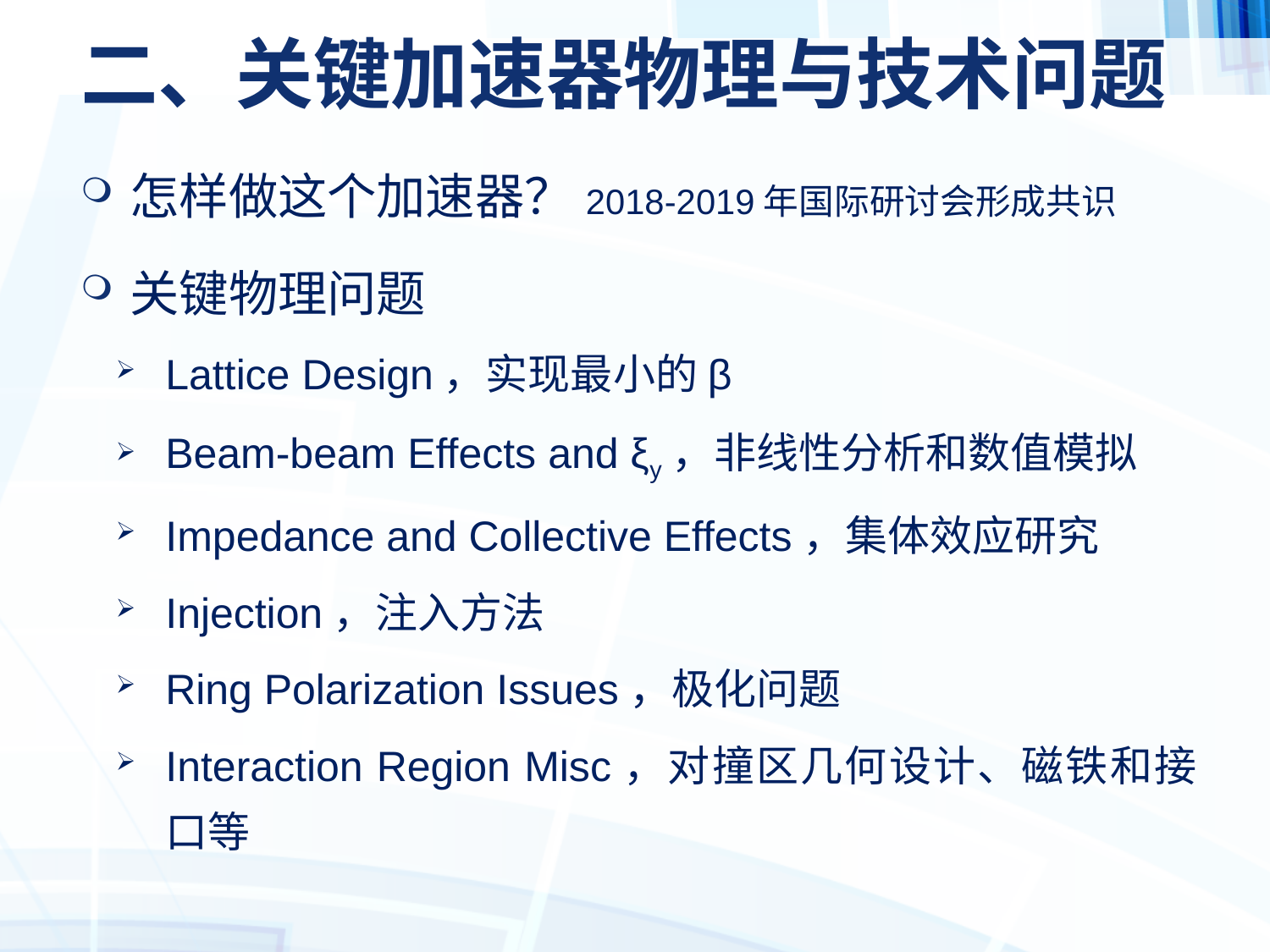

# 二、关键加速器物理与技术问题
怎样做这个加速器？2018-2019年国际研讨会形成共识
关键物理问题
Lattice Design，实现最小的β
Beam-beam Effects and ξy，非线性分析和数值模拟
Impedance and Collective Effects，集体效应研究
Injection，注入方法
Ring Polarization Issues，极化问题
Interaction Region Misc，对撞区几何设计、磁铁和接口等